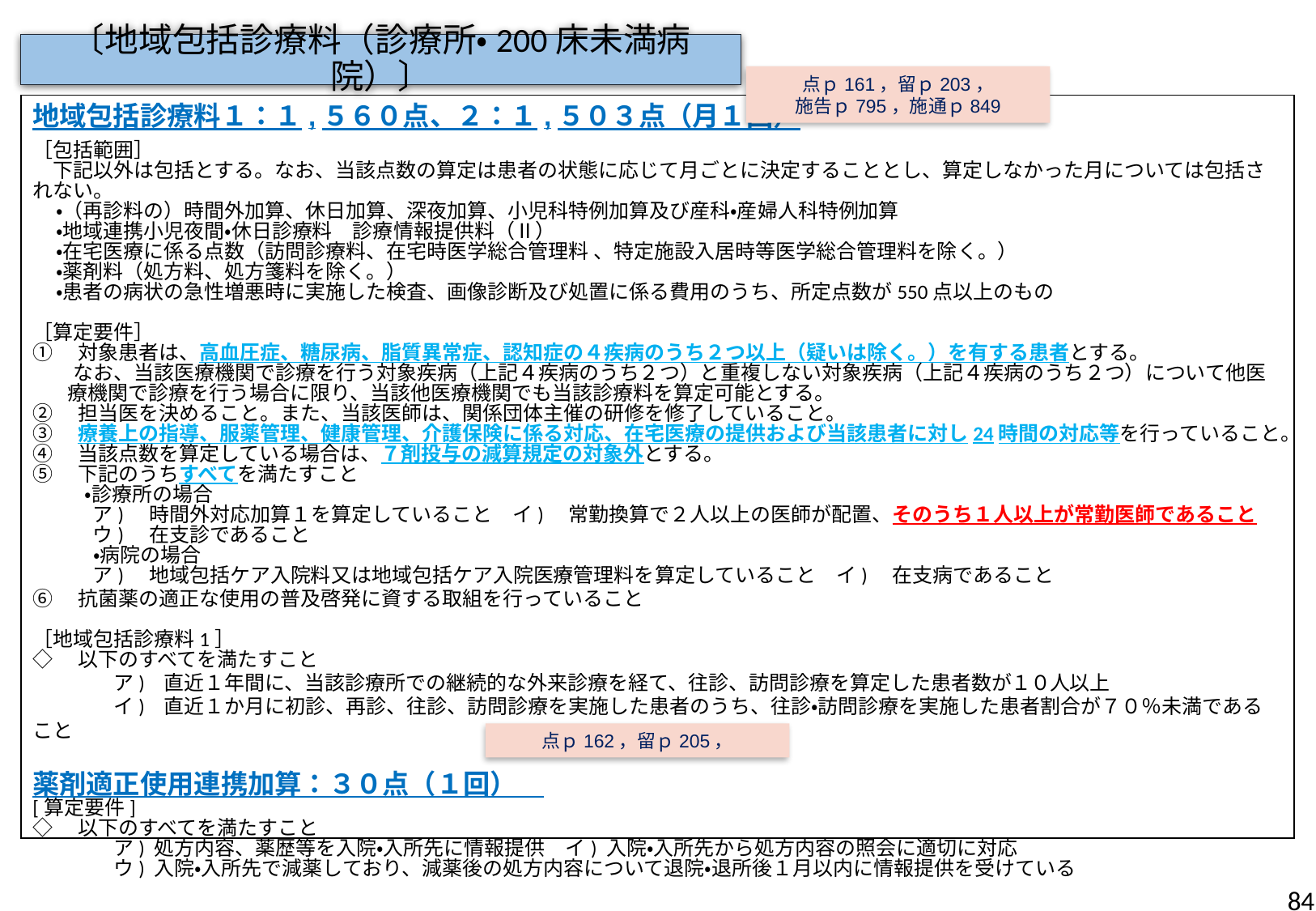

〔地域包括診療料（診療所・200床未満病院）〕
点ｐ161，留ｐ203，
施告ｐ795，施通ｐ849
地域包括診療料１：１,５６０点、２：１,５０３点（月１回）
［包括範囲］
　下記以外は包括とする。なお、当該点数の算定は患者の状態に応じて月ごとに決定することとし、算定しなかった月については包括されない。
・（再診料の）時間外加算、休日加算、深夜加算、小児科特例加算及び産科・産婦人科特例加算
・地域連携小児夜間・休日診療料　診療情報提供料（Ⅱ）
・在宅医療に係る点数（訪問診療料、在宅時医学総合管理料 、特定施設入居時等医学総合管理料を除く。）
・薬剤料（処方料、処方箋料を除く。）
・患者の病状の急性増悪時に実施した検査、画像診断及び処置に係る費用のうち、所定点数が550点以上のもの

［算定要件］
①　対象患者は、高血圧症、糖尿病、脂質異常症、認知症の４疾病のうち２つ以上（疑いは除く。）を有する患者とする。
        なお、当該医療機関で診療を行う対象疾病（上記４疾病のうち２つ）と重複しない対象疾病（上記４疾病のうち２つ）について他医療機関で診療を行う場合に限り、当該他医療機関でも当該診療料を算定可能とする。
②　担当医を決めること。また、当該医師は、関係団体主催の研修を修了していること。
③　療養上の指導、服薬管理、健康管理、介護保険に係る対応、在宅医療の提供および当該患者に対し24時間の対応等を行っていること。
④　当該点数を算定している場合は、７剤投与の減算規定の対象外とする。
⑤　下記のうちすべてを満たすこと
　　・診療所の場合
ア)　時間外対応加算１を算定していること　イ)　常勤換算で２人以上の医師が配置、そのうち１人以上が常勤医師であること
ウ)　在支診であること
　　　・病院の場合
ア)　地域包括ケア入院料又は地域包括ケア入院医療管理料を算定していること　イ)　在支病であること
⑥　抗菌薬の適正な使用の普及啓発に資する取組を行っていること

［地域包括診療料1］
◇　以下のすべてを満たすこと
　　　　ア)   直近１年間に、当該診療所での継続的な外来診療を経て、往診、訪問診療を算定した患者数が１０人以上
　　　　イ)   直近１か月に初診、再診、往診、訪問診療を実施した患者のうち、往診・訪問診療を実施した患者割合が７０％未満であること

薬剤適正使用連携加算：３０点（１回）
[算定要件]
◇　以下のすべてを満たすこと
　　　　ア) 処方内容、薬歴等を入院・入所先に情報提供　イ) 入院・入所先から処方内容の照会に適切に対応
　　　　ウ) 入院・入所先で減薬しており、減薬後の処方内容について退院・退所後１月以内に情報提供を受けている

点ｐ162，留ｐ205，
84